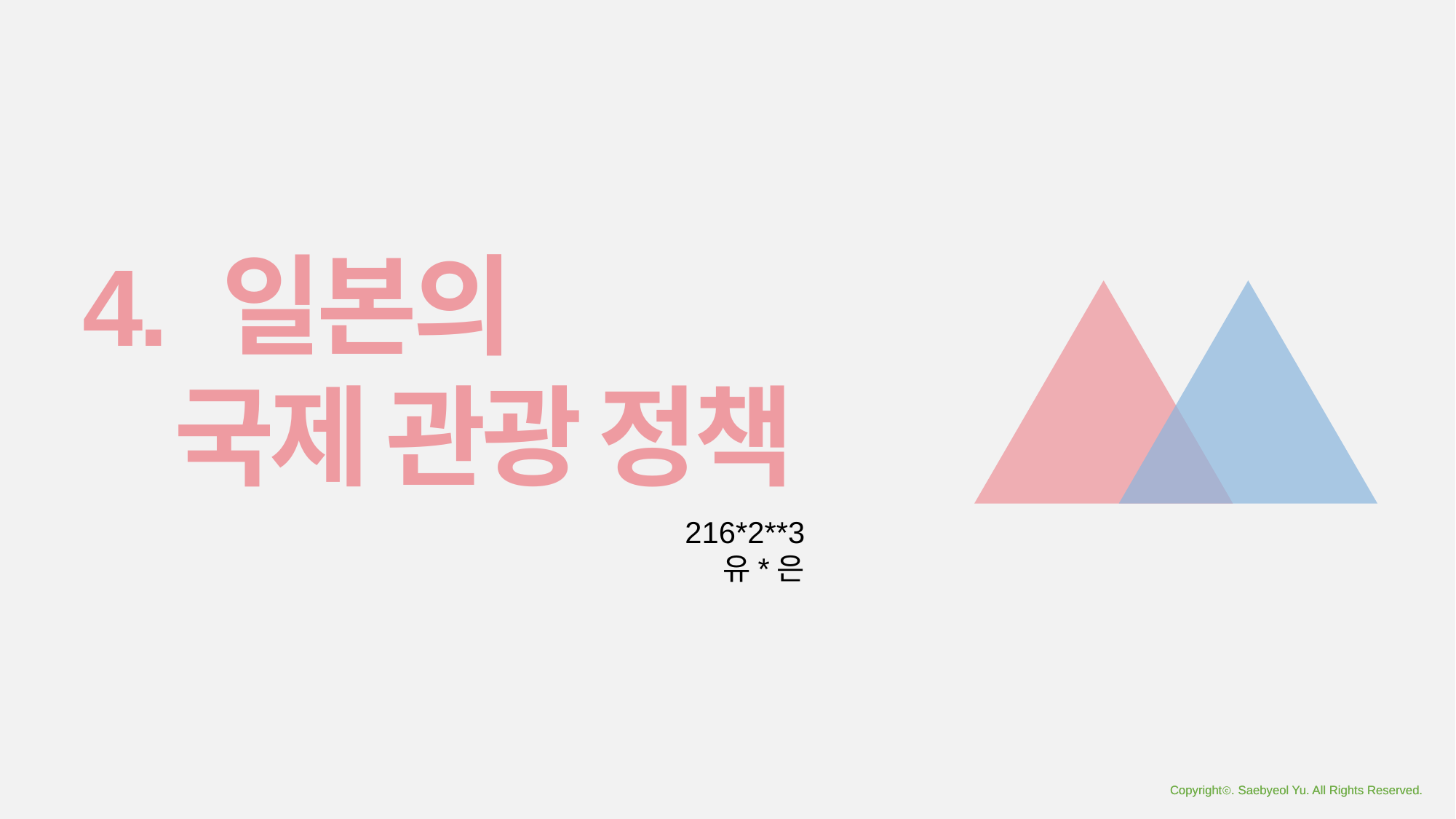

4. 일본의
   국제 관광 정책

216*2**3
유*은
Copyrightⓒ. Saebyeol Yu. All Rights Reserved.